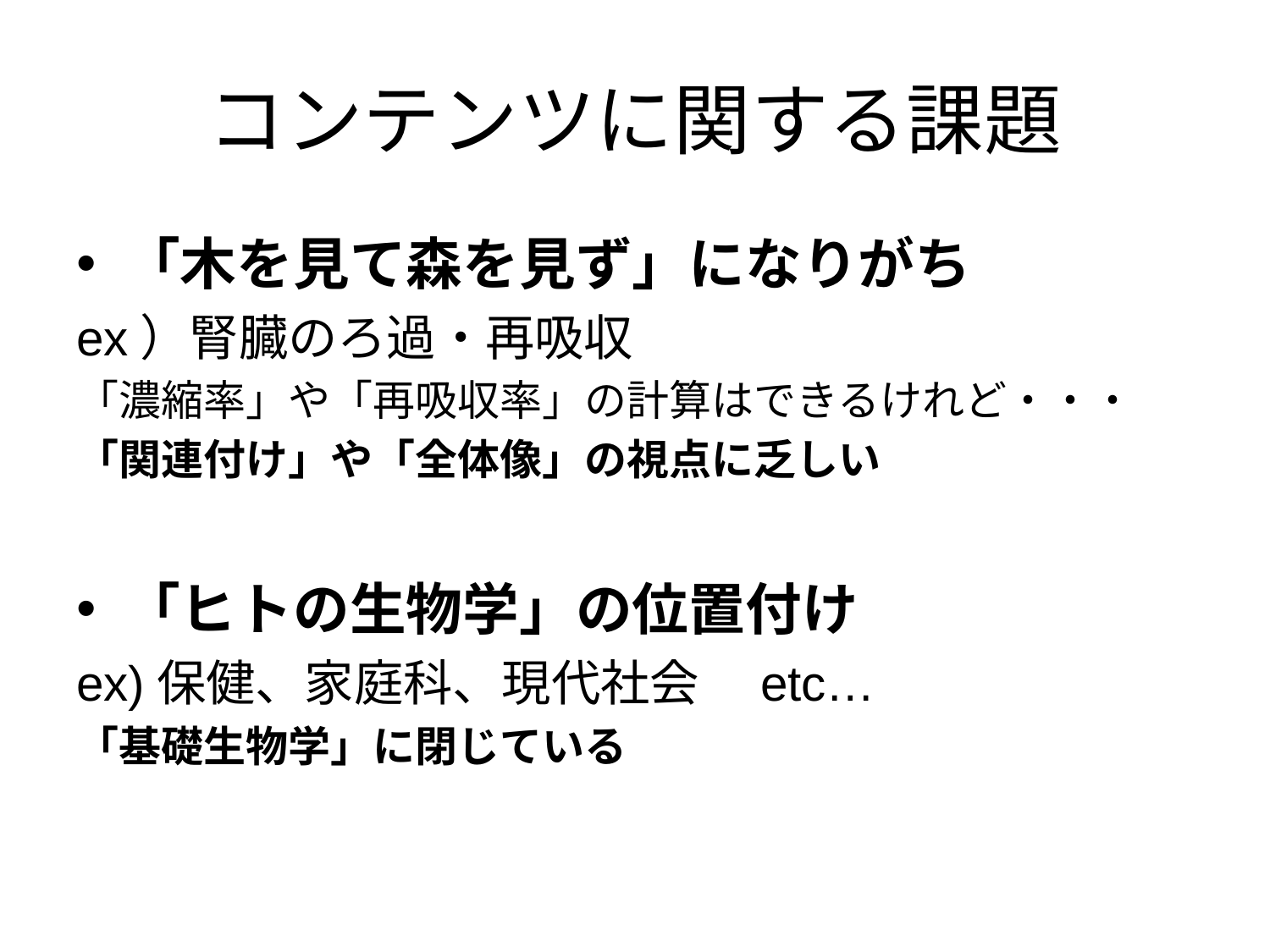

# コンテンツに関する課題
「木を見て森を見ず」になりがち
ex）腎臓のろ過・再吸収
「濃縮率」や「再吸収率」の計算はできるけれど・・・
「関連付け」や「全体像」の視点に乏しい

「ヒトの生物学」の位置付け
ex)保健、家庭科、現代社会　etc…
「基礎生物学」に閉じている